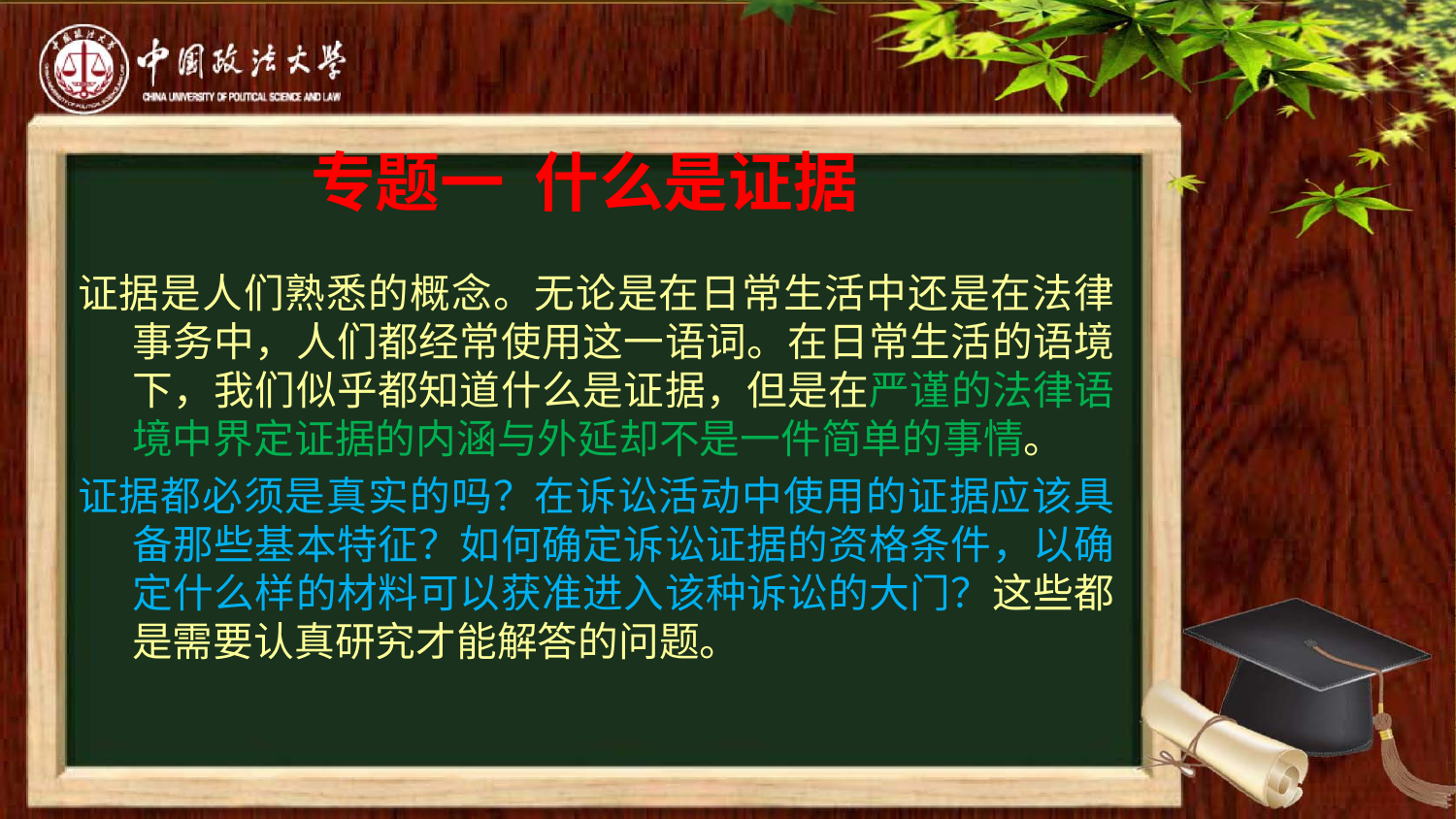

# 专题一  什么是证据
证据是人们熟悉的概念。无论是在日常生活中还是在法律事务中，人们都经常使用这一语词。在日常生活的语境下，我们似乎都知道什么是证据，但是在严谨的法律语境中界定证据的内涵与外延却不是一件简单的事情。
证据都必须是真实的吗？在诉讼活动中使用的证据应该具备那些基本特征？如何确定诉讼证据的资格条件，以确定什么样的材料可以获准进入该种诉讼的大门？这些都是需要认真研究才能解答的问题。